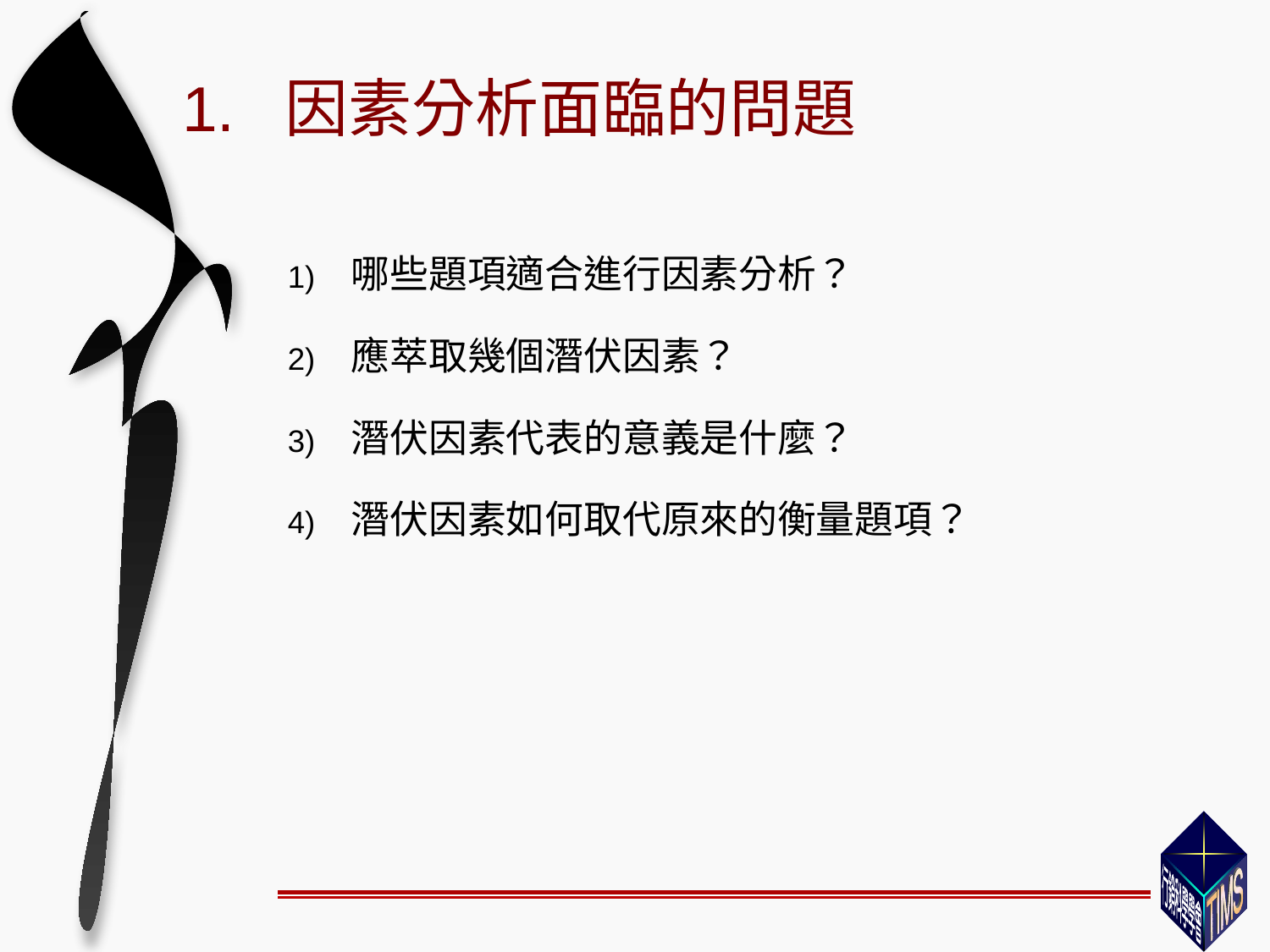

# 因素分析面臨的問題
哪些題項適合進行因素分析？
應萃取幾個潛伏因素？
潛伏因素代表的意義是什麼？
潛伏因素如何取代原來的衡量題項？